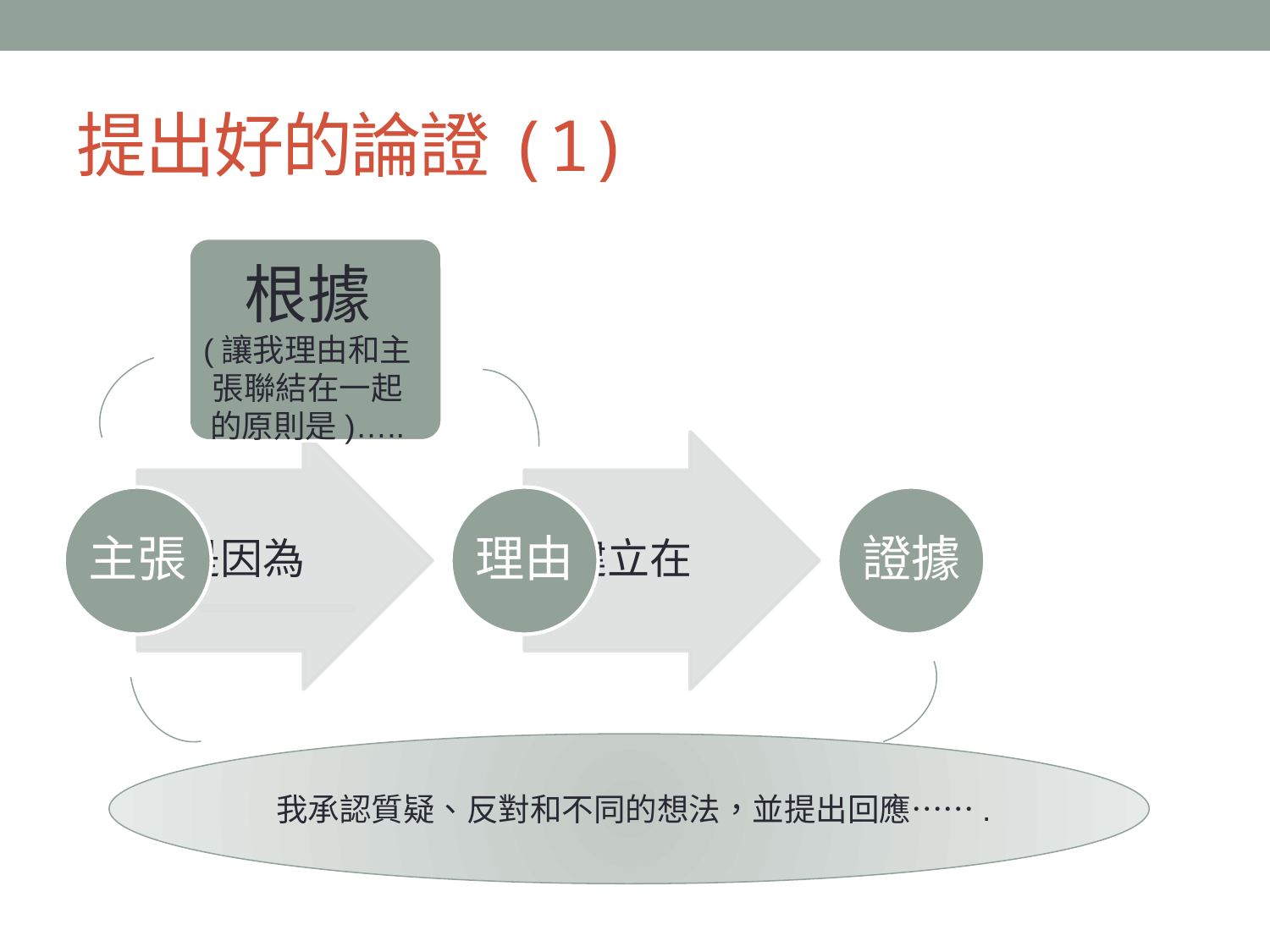

# 提出好的論證(1)
是因為
主張
建立在
理由
證據

根據
(讓我理由和主張聯結在一起的原則是)…..

我承認質疑、反對和不同的想法，並提出回應…….